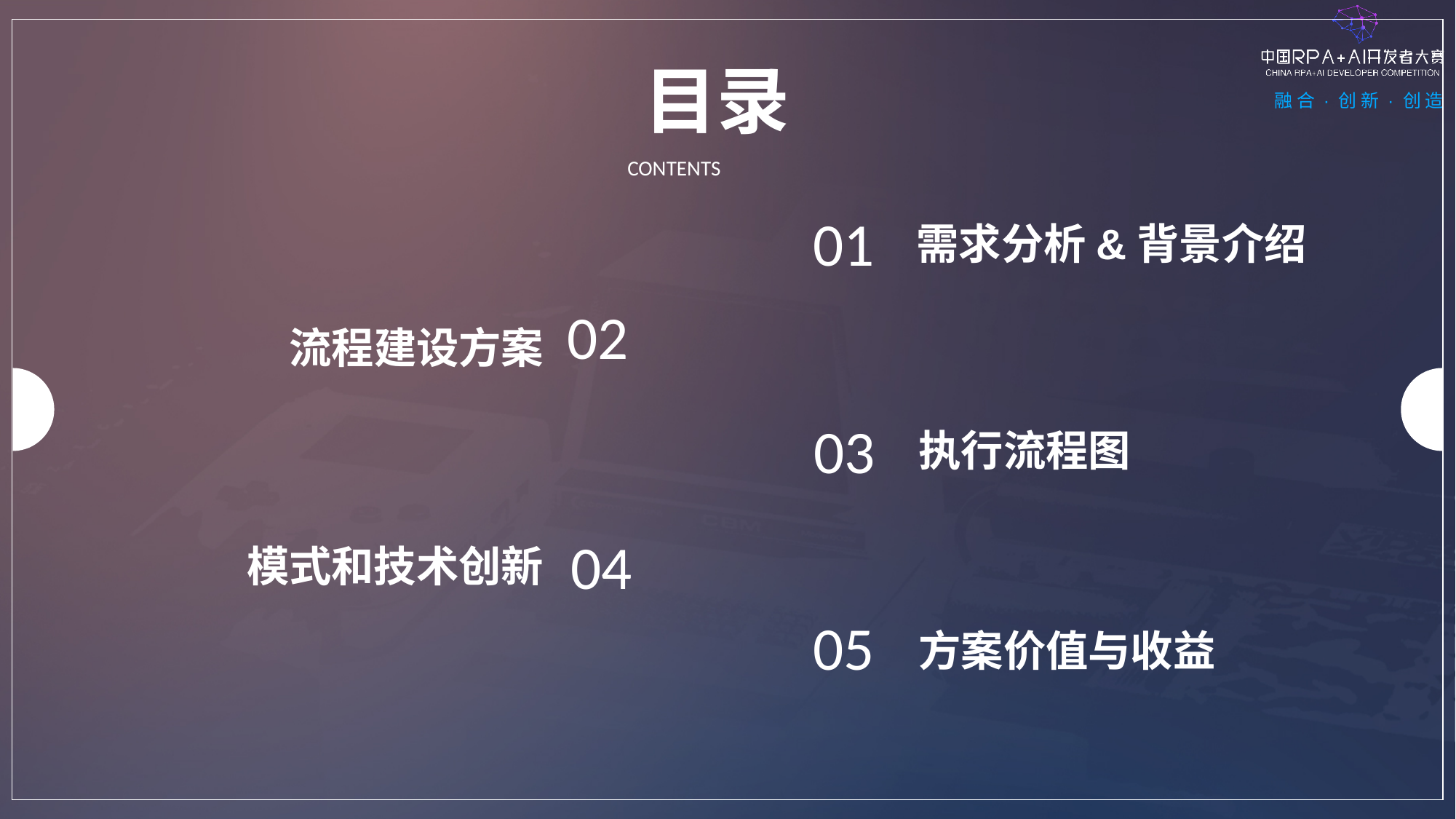

目录
CONTENTS
01
需求分析&背景介绍
02
流程建设方案

03
执行流程图
04
模式和技术创新
05
方案价值与收益